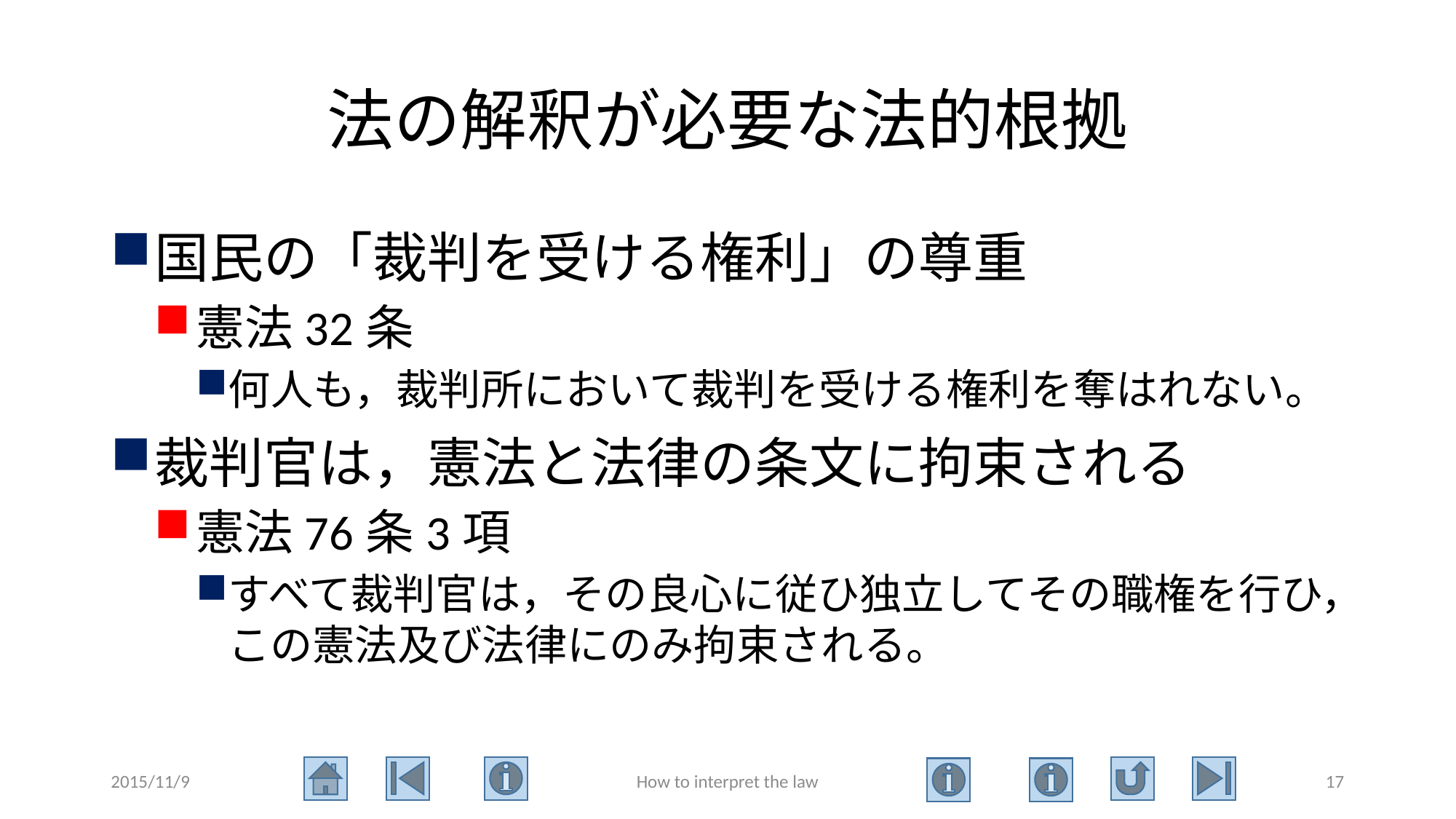

# 法の解釈が必要な法的根拠
国民の「裁判を受ける権利」の尊重
憲法32条
何人も，裁判所において裁判を受ける権利を奪はれない。
裁判官は，憲法と法律の条文に拘束される
憲法76条3項
すべて裁判官は，その良心に従ひ独立してその職権を行ひ，この憲法及び法律にのみ拘束される。

2015/11/9
How to interpret the law
17